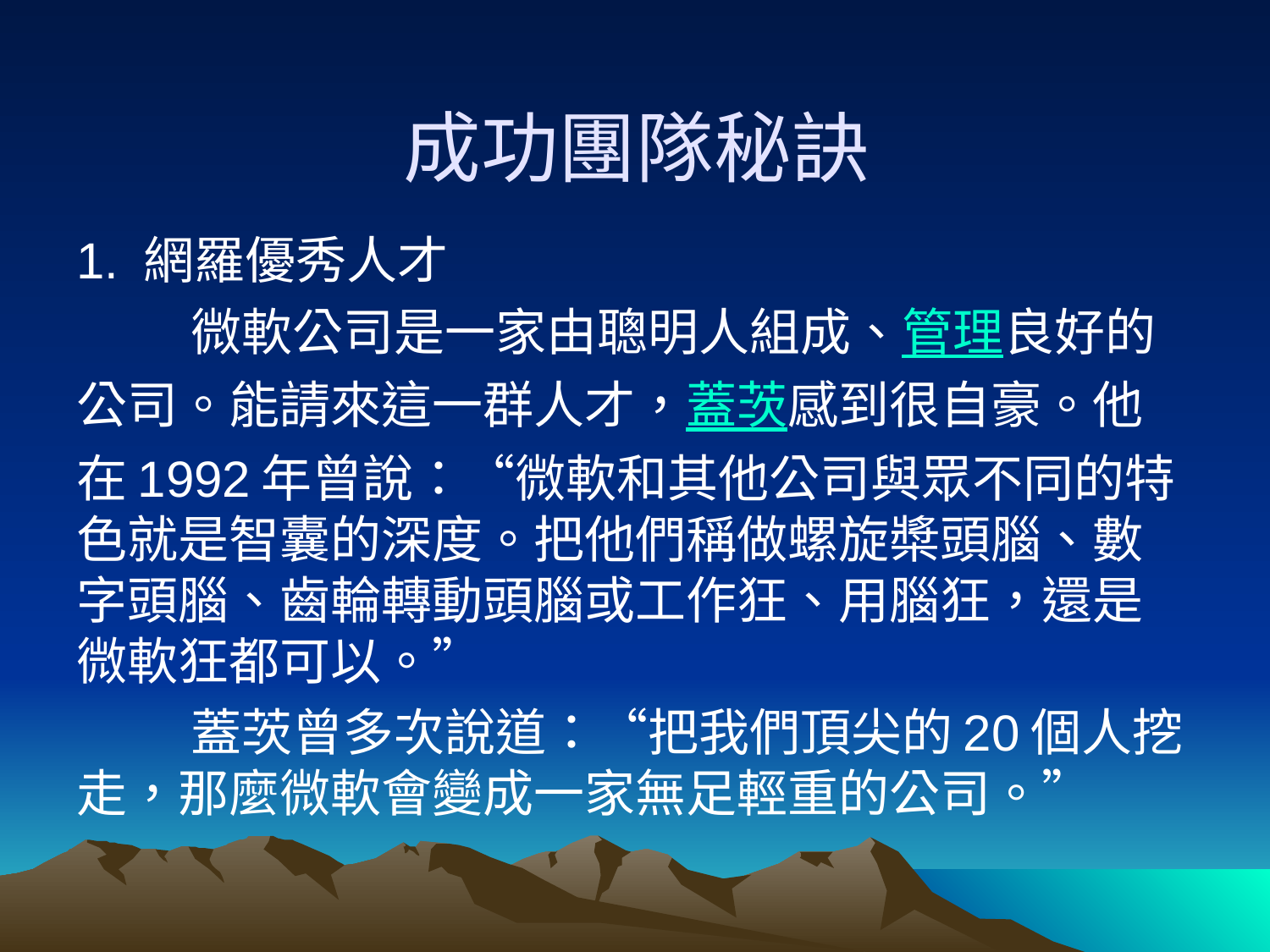

# 成功團隊秘訣
1. 網羅優秀人才
	微軟公司是一家由聰明人組成、管理良好的公司。能請來這一群人才，蓋茨感到很自豪。他在1992年曾說：“微軟和其他公司與眾不同的特色就是智囊的深度。把他們稱做螺旋槳頭腦、數字頭腦、齒輪轉動頭腦或工作狂、用腦狂，還是微軟狂都可以。”
	蓋茨曾多次說道：“把我們頂尖的20個人挖走，那麼微軟會變成一家無足輕重的公司。”